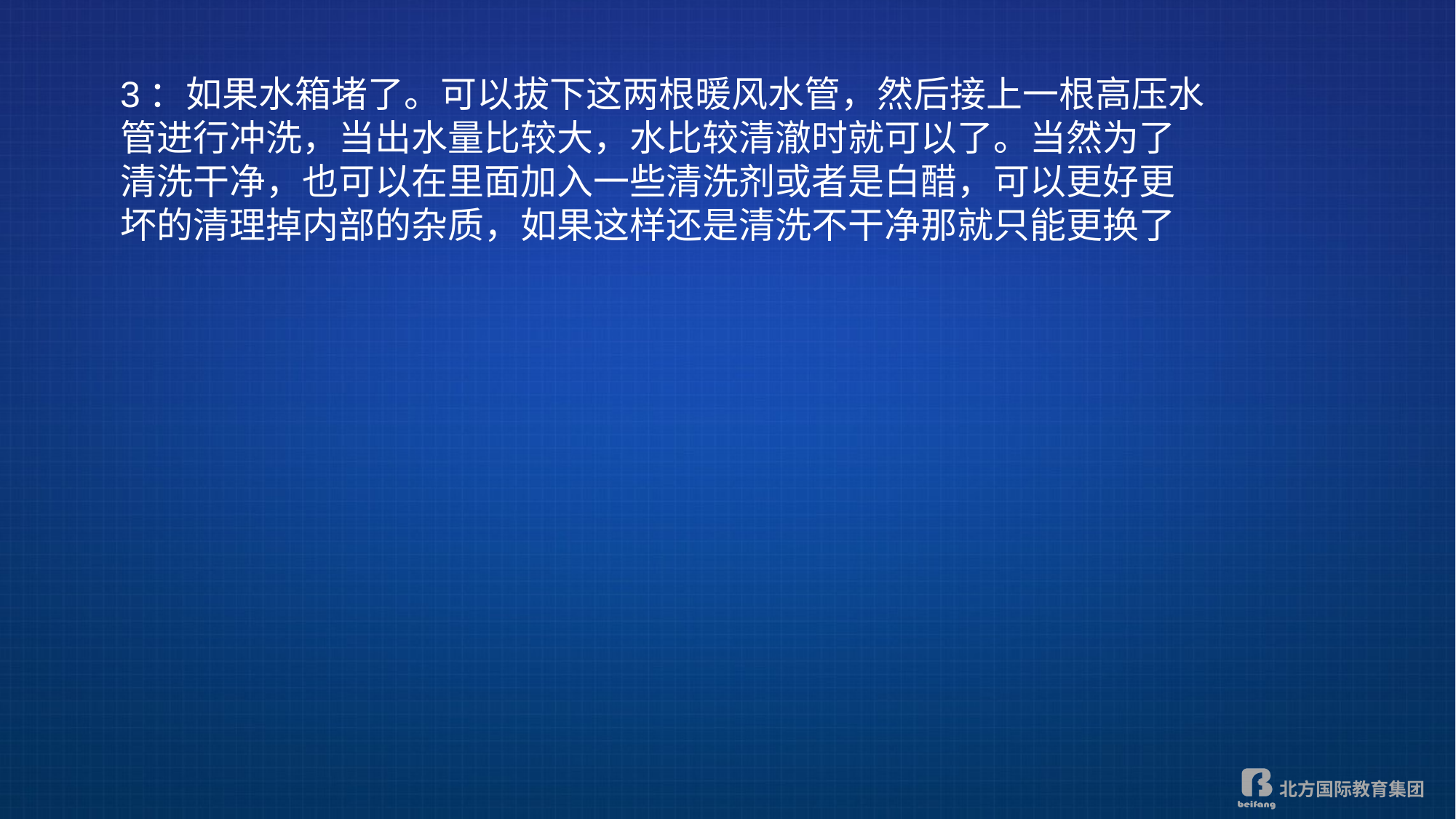

3：如果水箱堵了。可以拔下这两根暖风水管，然后接上一根高压水管进行冲洗，当出水量比较大，水比较清澈时就可以了。当然为了清洗干净，也可以在里面加入一些清洗剂或者是白醋，可以更好更坏的清理掉内部的杂质，如果这样还是清洗不干净那就只能更换了